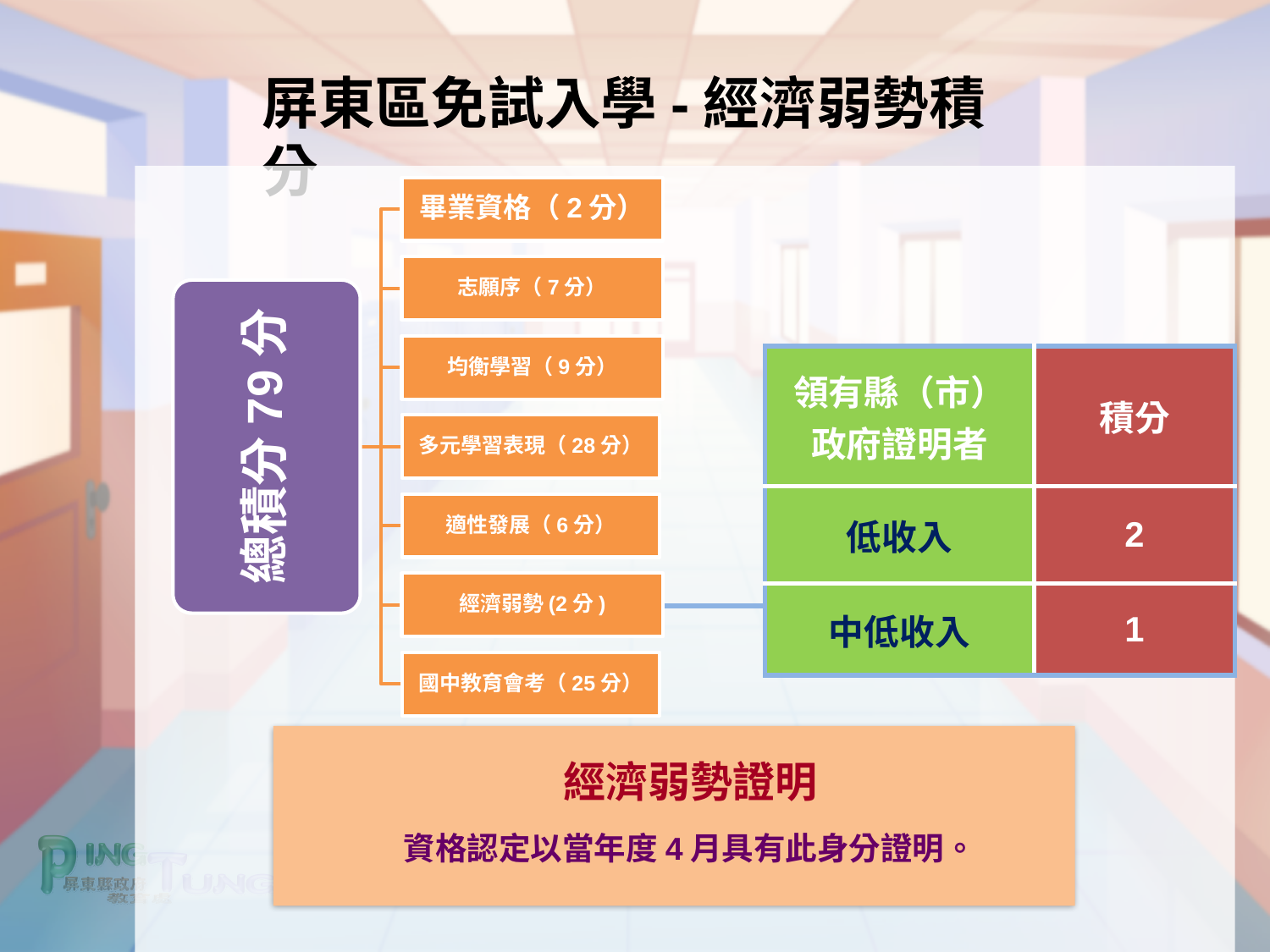

屏東區免試入學-經濟弱勢積分

畢業資格（2分）

志願序（7分）

均衡學習（9分）

總積分79分

多元學習表現（28分）

適性發展（6分）

經濟弱勢(2分)

國中教育會考（25分）
| 領有縣（市）政府證明者 | 積分 |
| --- | --- |
| 低收入 | 2 |
| 中低收入 | 1 |

經濟弱勢證明

資格認定以當年度4月具有此身分證明。